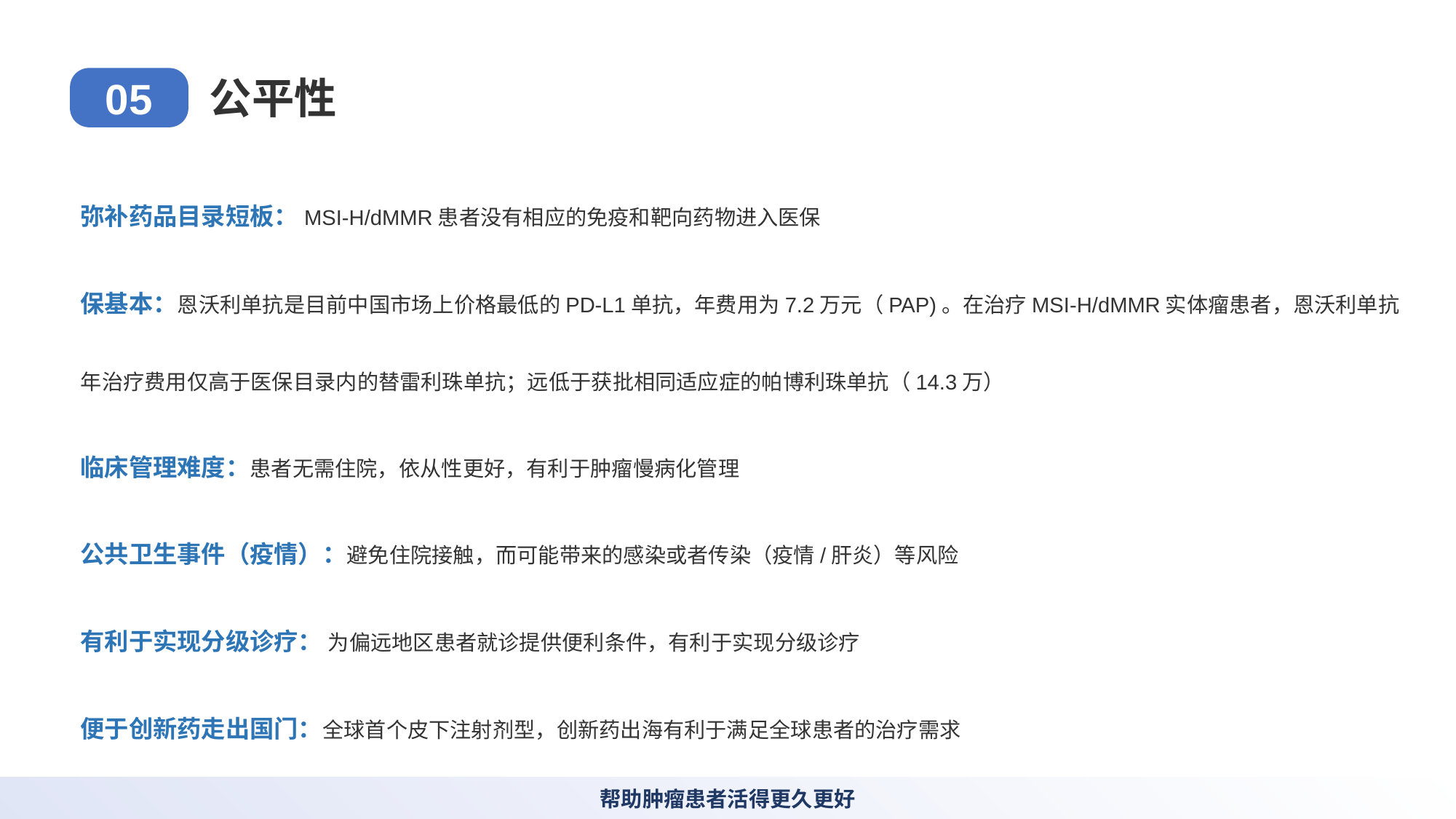

公平性
05
弥补药品目录短板：MSI-H/dMMR患者没有相应的免疫和靶向药物进入医保
保基本：恩沃利单抗是目前中国市场上价格最低的PD-L1单抗，年费用为7.2万元（PAP)。在治疗MSI-H/dMMR实体瘤患者，恩沃利单抗年治疗费用仅高于医保目录内的替雷利珠单抗；远低于获批相同适应症的帕博利珠单抗（14.3万）
临床管理难度：患者无需住院，依从性更好，有利于肿瘤慢病化管理
公共卫生事件（疫情）：避免住院接触，而可能带来的感染或者传染（疫情/肝炎）等风险
有利于实现分级诊疗： 为偏远地区患者就诊提供便利条件，有利于实现分级诊疗
便于创新药走出国门：全球首个皮下注射剂型，创新药出海有利于满足全球患者的治疗需求